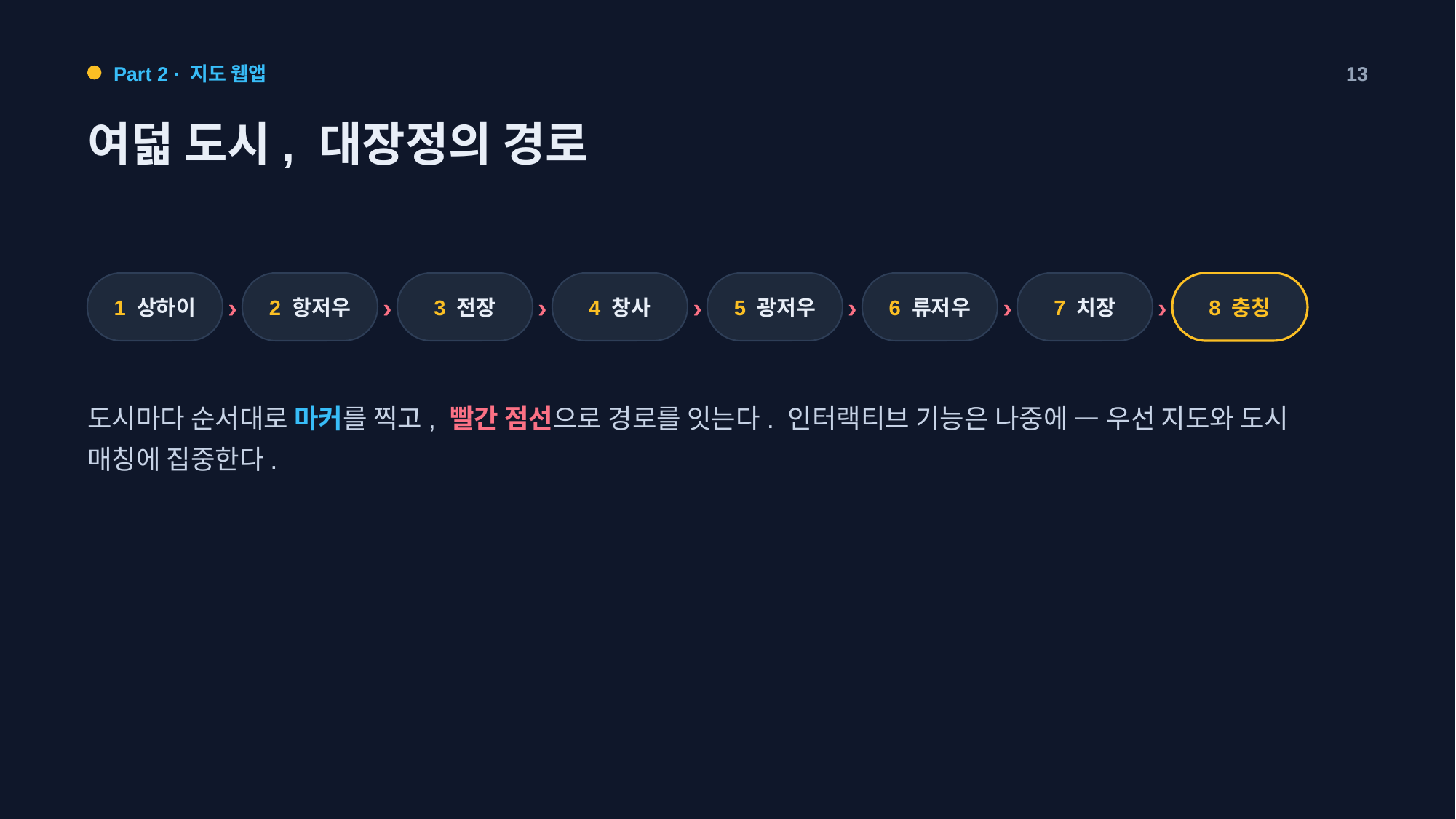

Part 2 · 지도 웹앱
13

여덟 도시, 대장정의 경로

1 상하이
›

2 항저우
›

3 전장
›

4 창사
›

5 광저우
›

6 류저우
›

7 치장
›

8 충칭
도시마다 순서대로 마커를 찍고, 빨간 점선으로 경로를 잇는다. 인터랙티브 기능은 나중에 — 우선 지도와 도시 매칭에 집중한다.